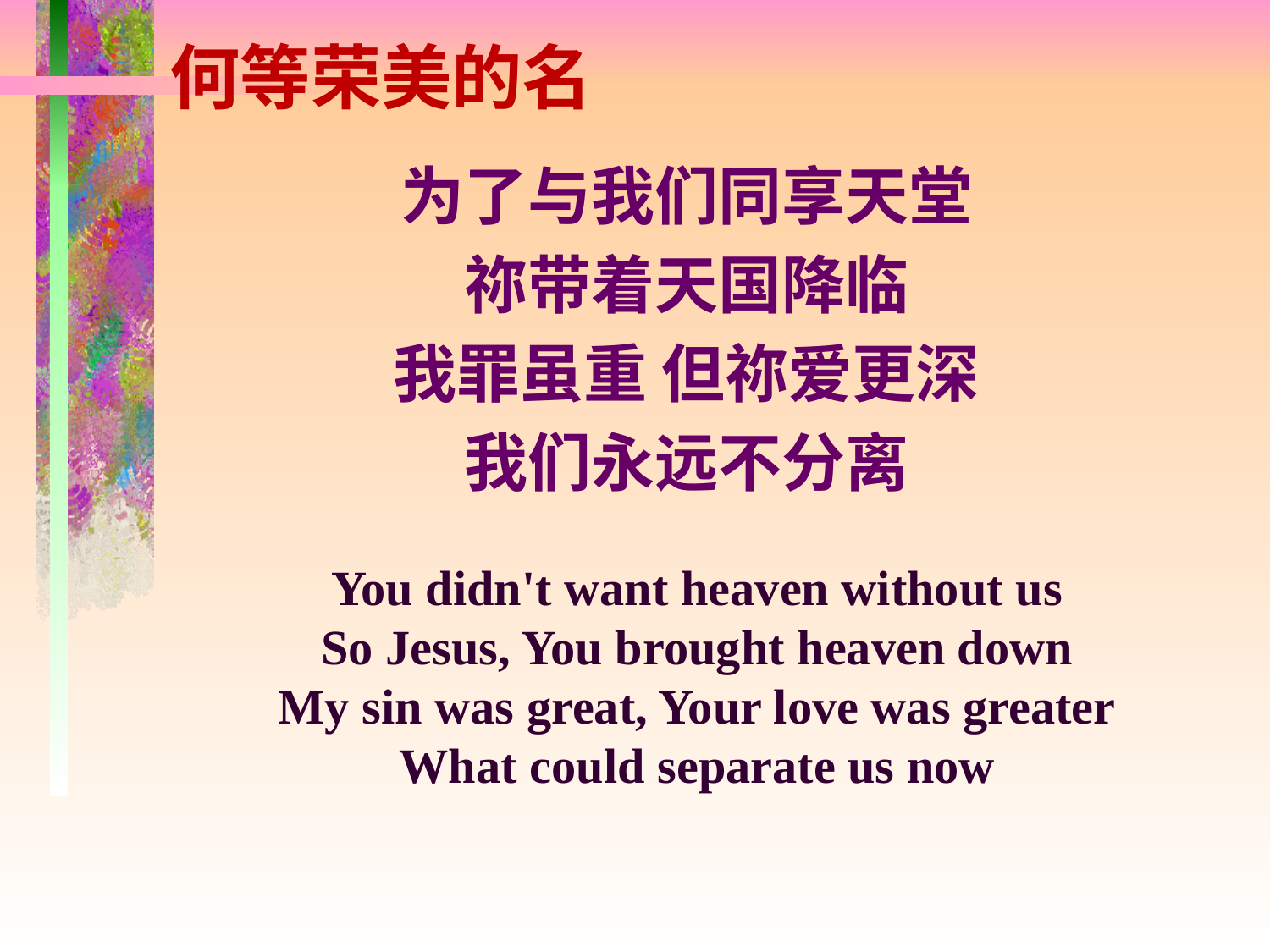

# 何等荣美的名
为了与我们同享天堂
祢带着天国降临
我罪虽重 但祢爱更深
我们永远不分离
You didn't want heaven without us
So Jesus, You brought heaven down
My sin was great, Your love was greater
What could separate us now